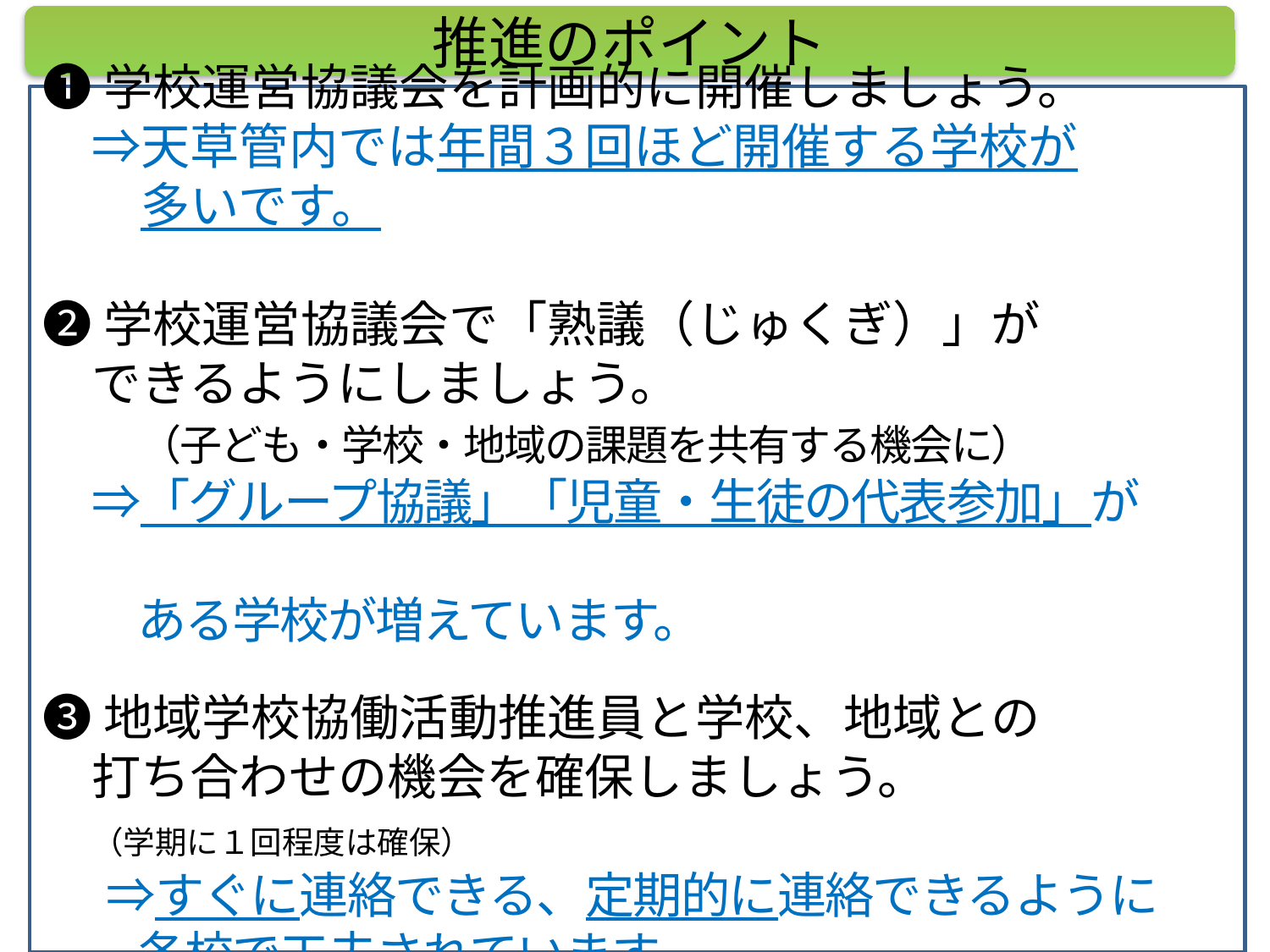

推進のポイント
❶学校運営協議会を計画的に開催しましょう。
　⇒天草管内では年間３回ほど開催する学校が
　　多いです。

❷学校運営協議会で「熟議（じゅくぎ）」が
　できるようにしましょう。
　　（子ども・学校・地域の課題を共有する機会に）
　⇒「グループ協議」「児童・生徒の代表参加」が
　　ある学校が増えています。

❸地域学校協働活動推進員と学校、地域との
　打ち合わせの機会を確保しましょう。
　（学期に１回程度は確保）
　　⇒すぐに連絡できる、定期的に連絡できるように
　　各校で工夫されています。